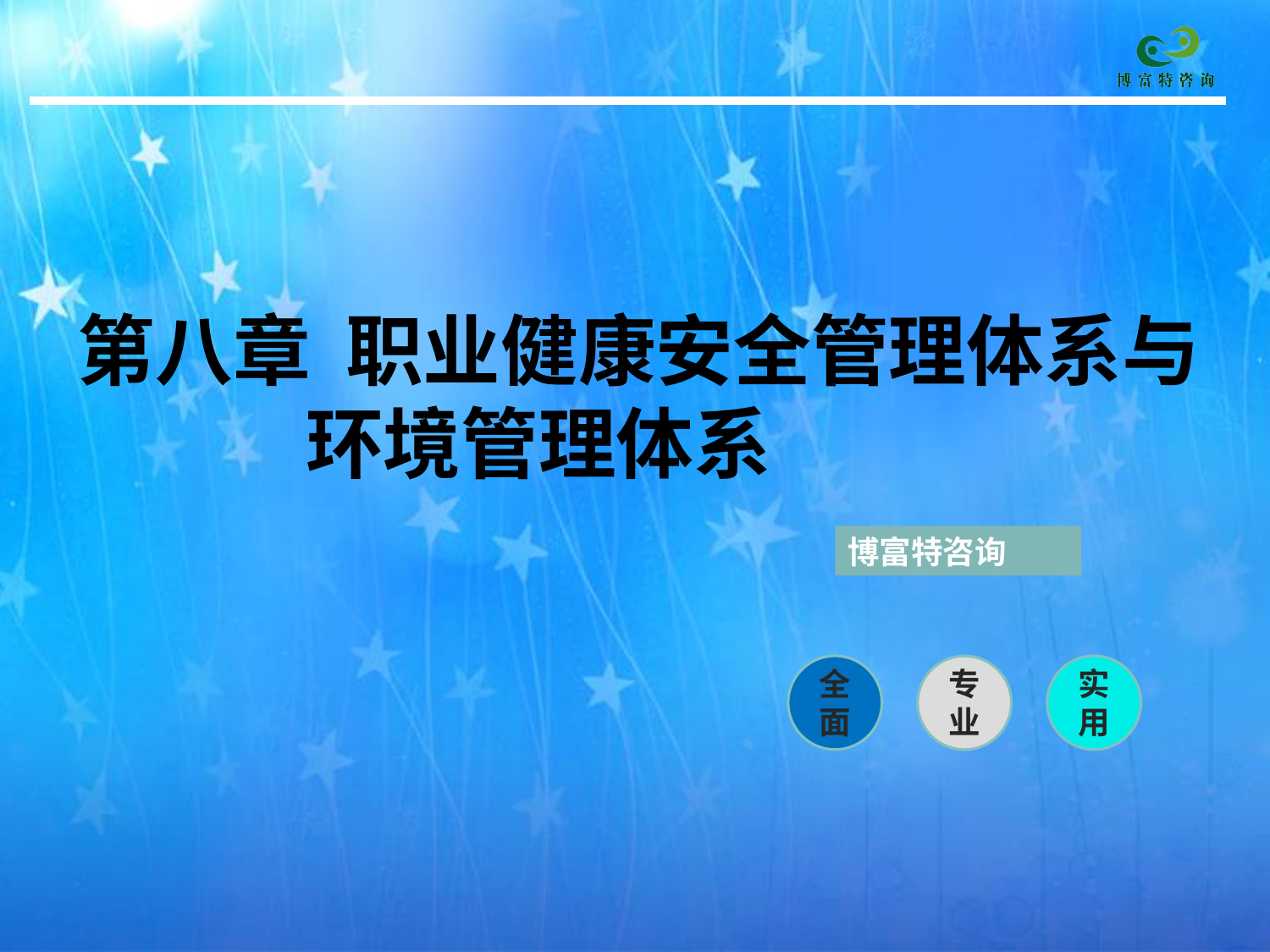

# 第八章  职业健康安全管理体系与 环境管理体系
博富特咨询
全面
实用
专业